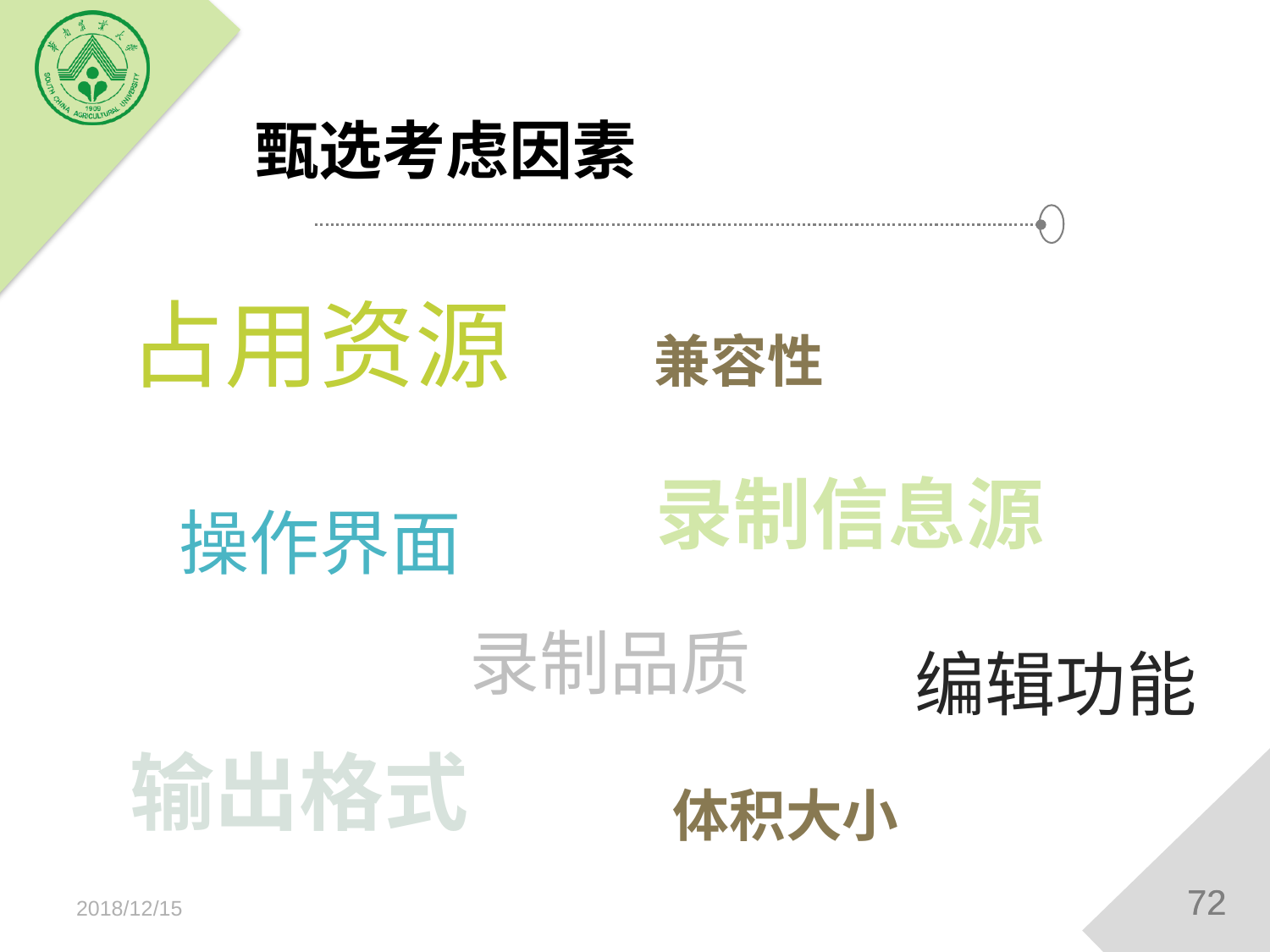

# 甄选考虑因素
占用资源
兼容性
录制信息源
操作界面
录制品质
编辑功能
输出格式
体积大小
72
72
2018/12/15